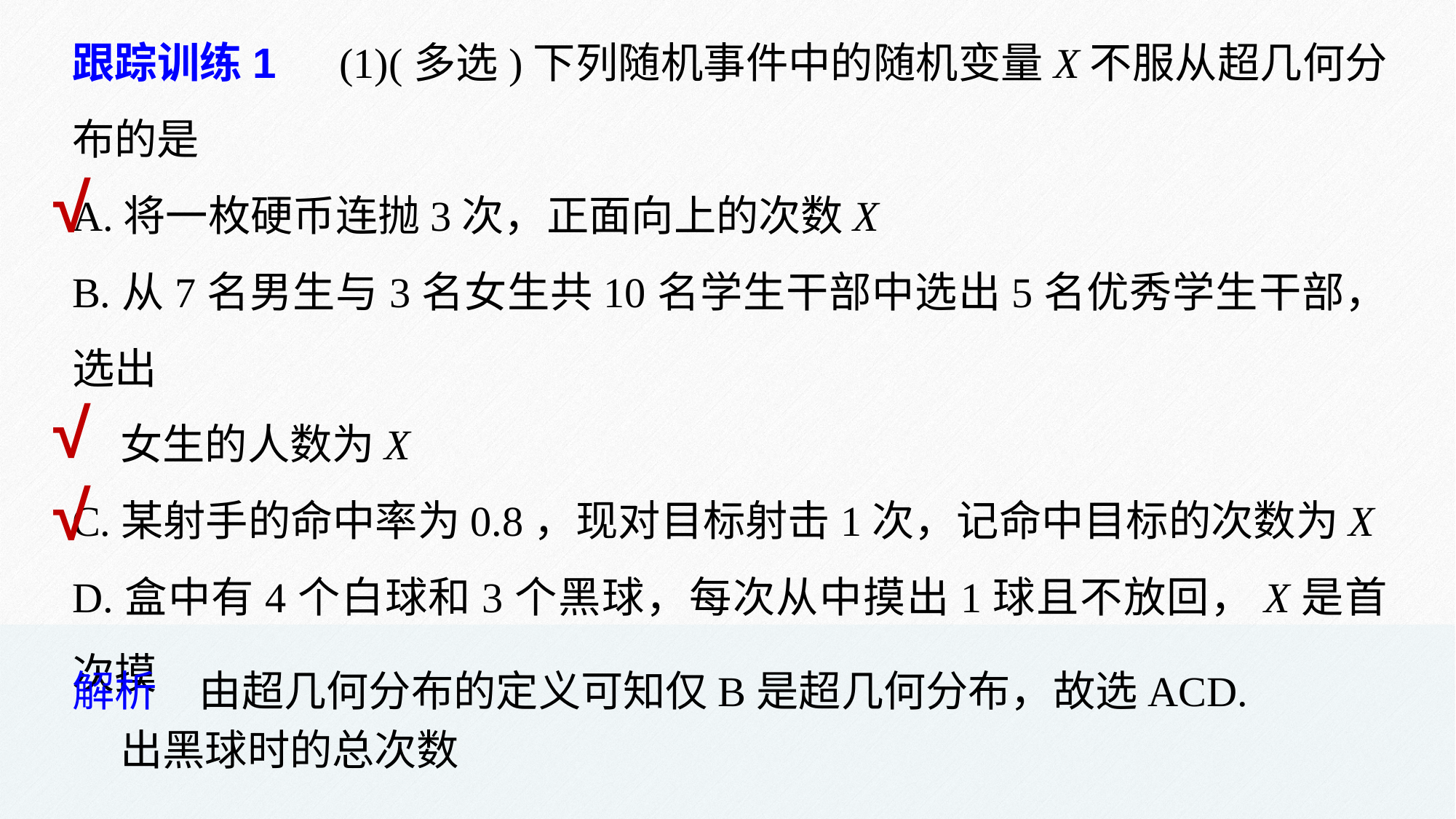

跟踪训练1　(1)(多选)下列随机事件中的随机变量X不服从超几何分布的是
A.将一枚硬币连抛3次，正面向上的次数X
B.从7名男生与3名女生共10名学生干部中选出5名优秀学生干部，选出
    女生的人数为X
C.某射手的命中率为0.8，现对目标射击1次，记命中目标的次数为X
D.盒中有4个白球和3个黑球，每次从中摸出1球且不放回，X是首次摸
    出黑球时的总次数
√
√
√
解析　由超几何分布的定义可知仅B是超几何分布，故选ACD.